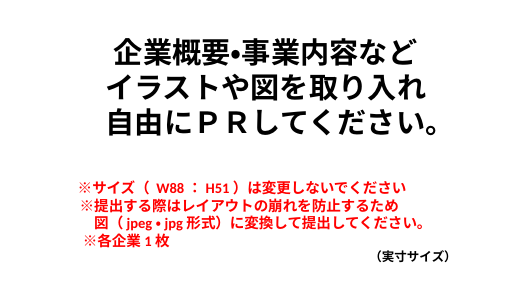

企業概要・事業内容など
イラストや図を取り入れ
　自由にＰＲしてください。

　※サイズ（ W88：H51）は変更しないでください
　※提出する際はレイアウトの崩れを防止するため
　　図（jpeg・jpg形式）に変換して提出してください。
　 ※各企業1枚
                                                                 　　　　　　　　　　（実寸サイズ）
#